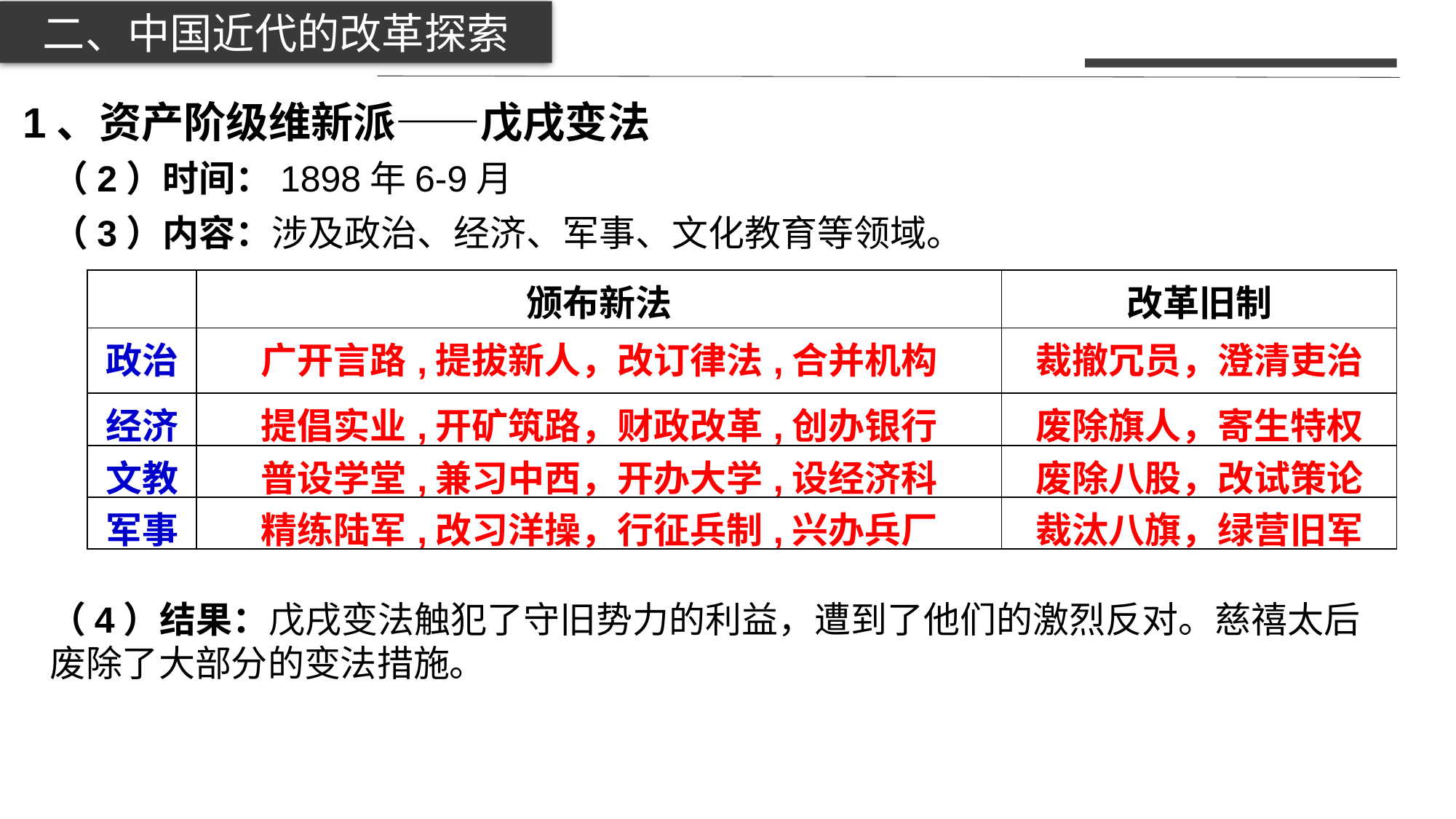

二、中国近代的改革探索

1、资产阶级维新派——戊戌变法
（2）时间：1898年6-9月
（3）内容：涉及政治、经济、军事、文化教育等领域。
|  | 颁布新法 | 改革旧制 |
| --- | --- | --- |
| 政治 | 广开言路,提拔新人，改订律法,合并机构 | 裁撤冗员，澄清吏治 |
| 经济 | 提倡实业,开矿筑路，财政改革,创办银行 | 废除旗人，寄生特权 |
| 文教 | 普设学堂,兼习中西，开办大学,设经济科 | 废除八股，改试策论 |
| 军事 | 精练陆军,改习洋操，行征兵制,兴办兵厂 | 裁汰八旗，绿营旧军 |
（4）结果：戊戌变法触犯了守旧势力的利益，遭到了他们的激烈反对。慈禧太后废除了大部分的变法措施。